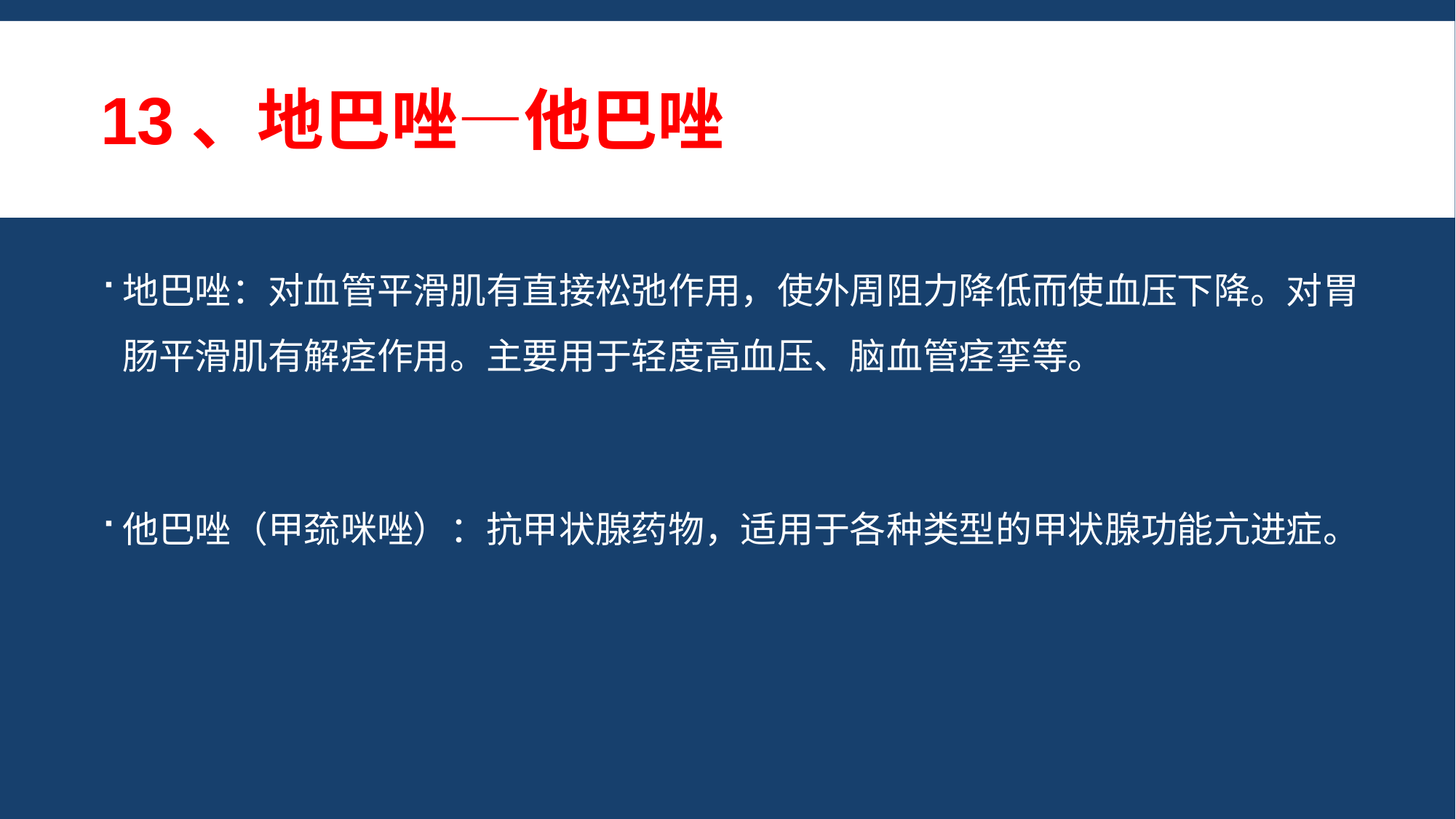

# 13、地巴唑—他巴唑
地巴唑：对血管平滑肌有直接松弛作用，使外周阻力降低而使血压下降。对胃肠平滑肌有解痉作用。主要用于轻度高血压、脑血管痉挛等。

他巴唑（甲巯咪唑）：抗甲状腺药物，适用于各种类型的甲状腺功能亢进症。